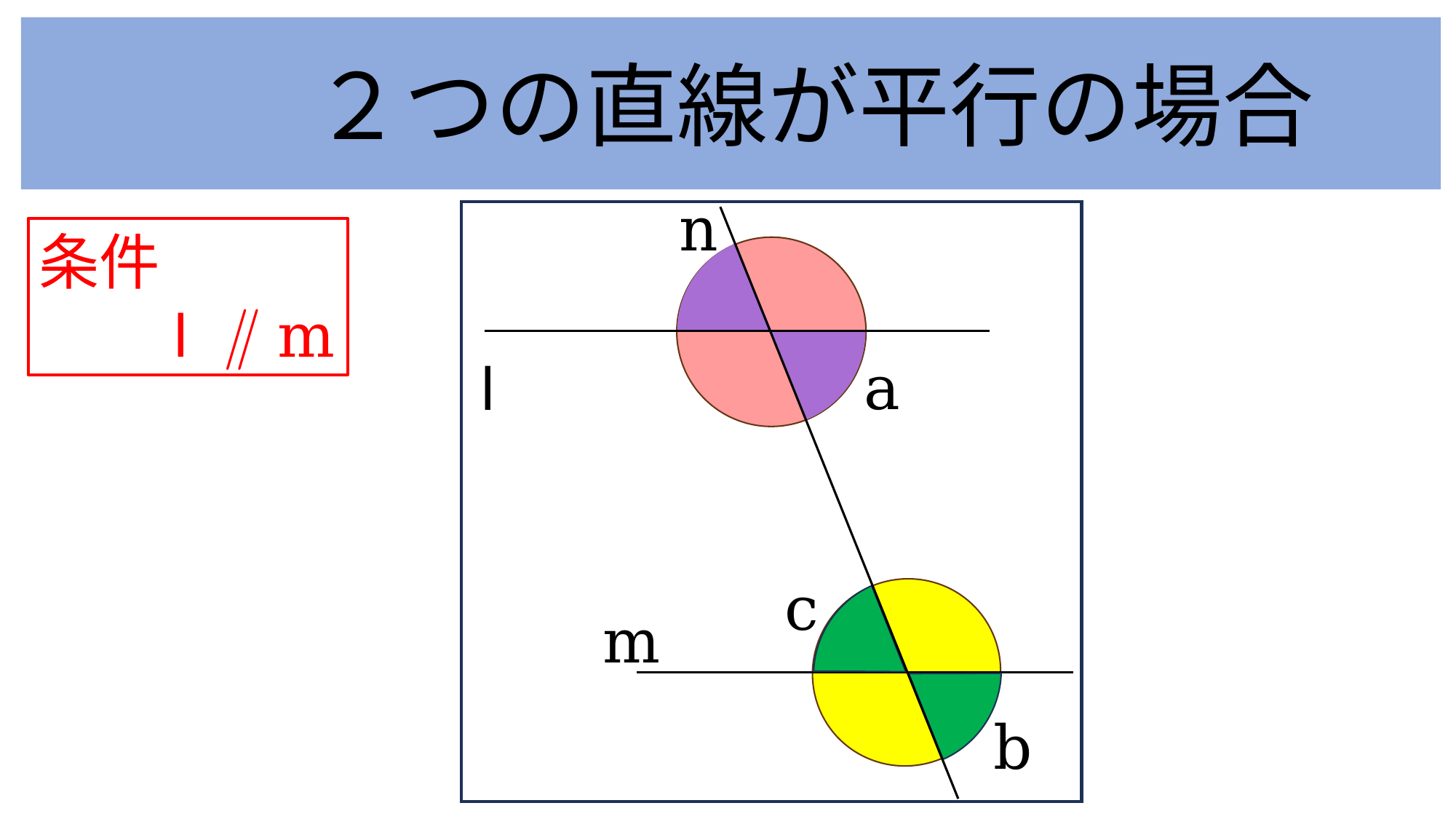

２つの直線が平行の場合
n

a
l
c

m

b

条件
　　l  ⫽ m